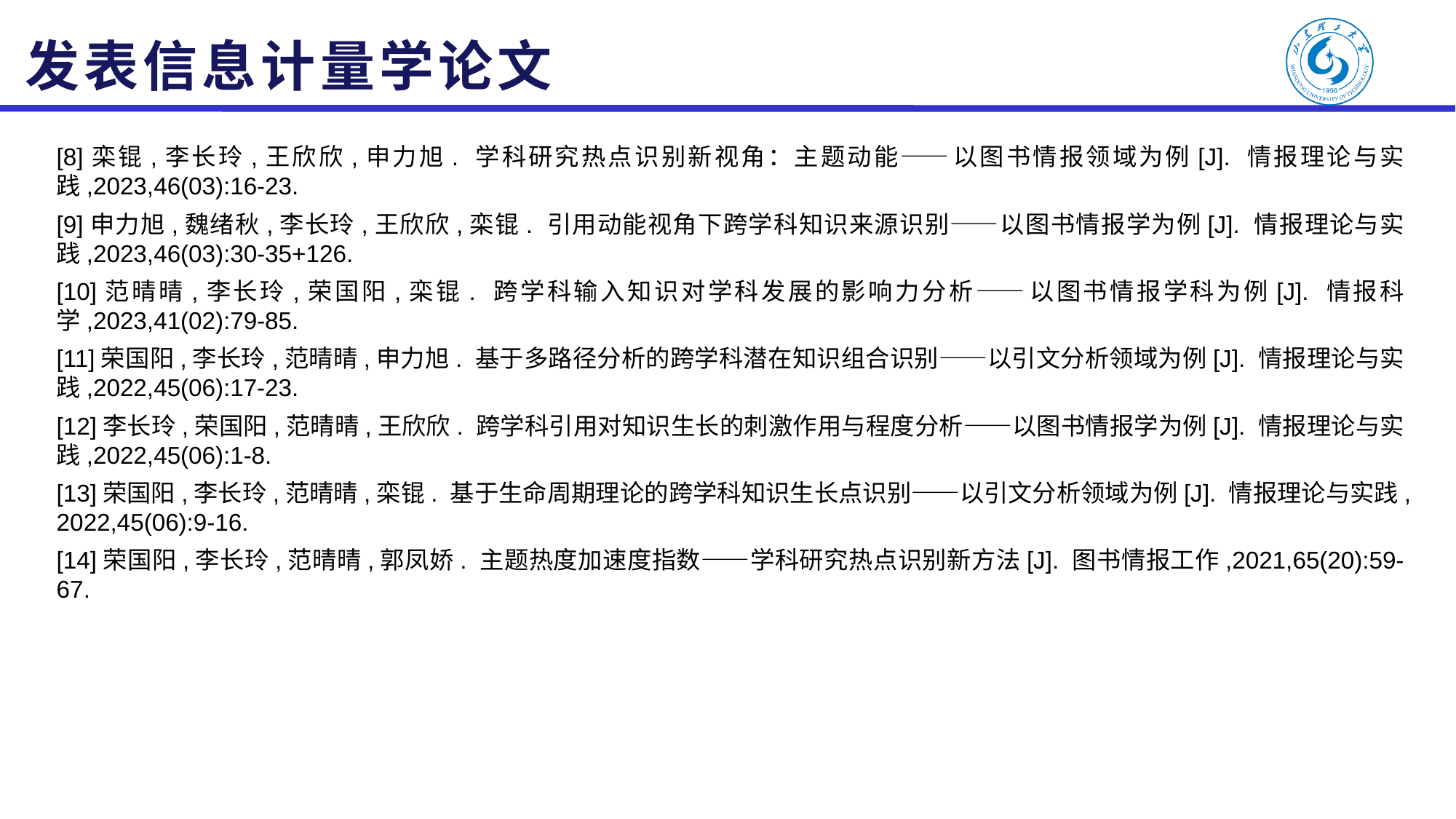

# 发表信息计量学论文
[8]栾锟,李长玲,王欣欣,申力旭. 学科研究热点识别新视角：主题动能——以图书情报领域为例[J]. 情报理论与实践,2023,46(03):16-23.
[9]申力旭,魏绪秋,李长玲,王欣欣,栾锟. 引用动能视角下跨学科知识来源识别——以图书情报学为例[J]. 情报理论与实践,2023,46(03):30-35+126.
[10]范晴晴,李长玲,荣国阳,栾锟. 跨学科输入知识对学科发展的影响力分析——以图书情报学科为例[J]. 情报科学,2023,41(02):79-85.
[11]荣国阳,李长玲,范晴晴,申力旭. 基于多路径分析的跨学科潜在知识组合识别——以引文分析领域为例[J]. 情报理论与实践,2022,45(06):17-23.
[12]李长玲,荣国阳,范晴晴,王欣欣. 跨学科引用对知识生长的刺激作用与程度分析——以图书情报学为例[J]. 情报理论与实践,2022,45(06):1-8.
[13]荣国阳,李长玲,范晴晴,栾锟. 基于生命周期理论的跨学科知识生长点识别——以引文分析领域为例[J]. 情报理论与实践,2022,45(06):9-16.
[14]荣国阳,李长玲,范晴晴,郭凤娇. 主题热度加速度指数——学科研究热点识别新方法[J]. 图书情报工作,2021,65(20):59-67.